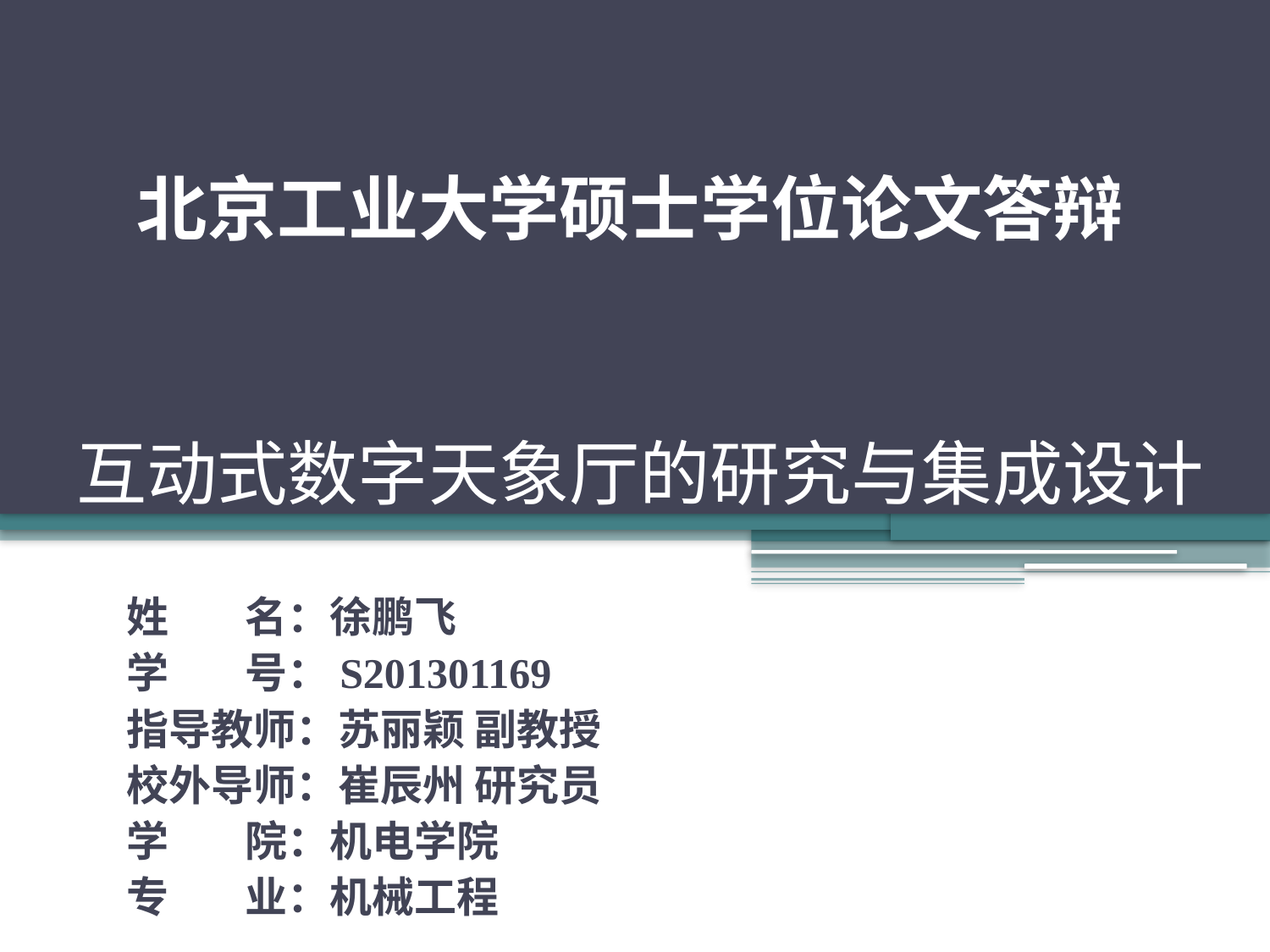

北京工业大学硕士学位论文答辩
# 互动式数字天象厅的研究与集成设计
姓        名：徐鹏飞
学        号：S201301169
指导教师：苏丽颖 副教授
校外导师：崔辰州 研究员
学        院：机电学院
专        业：机械工程